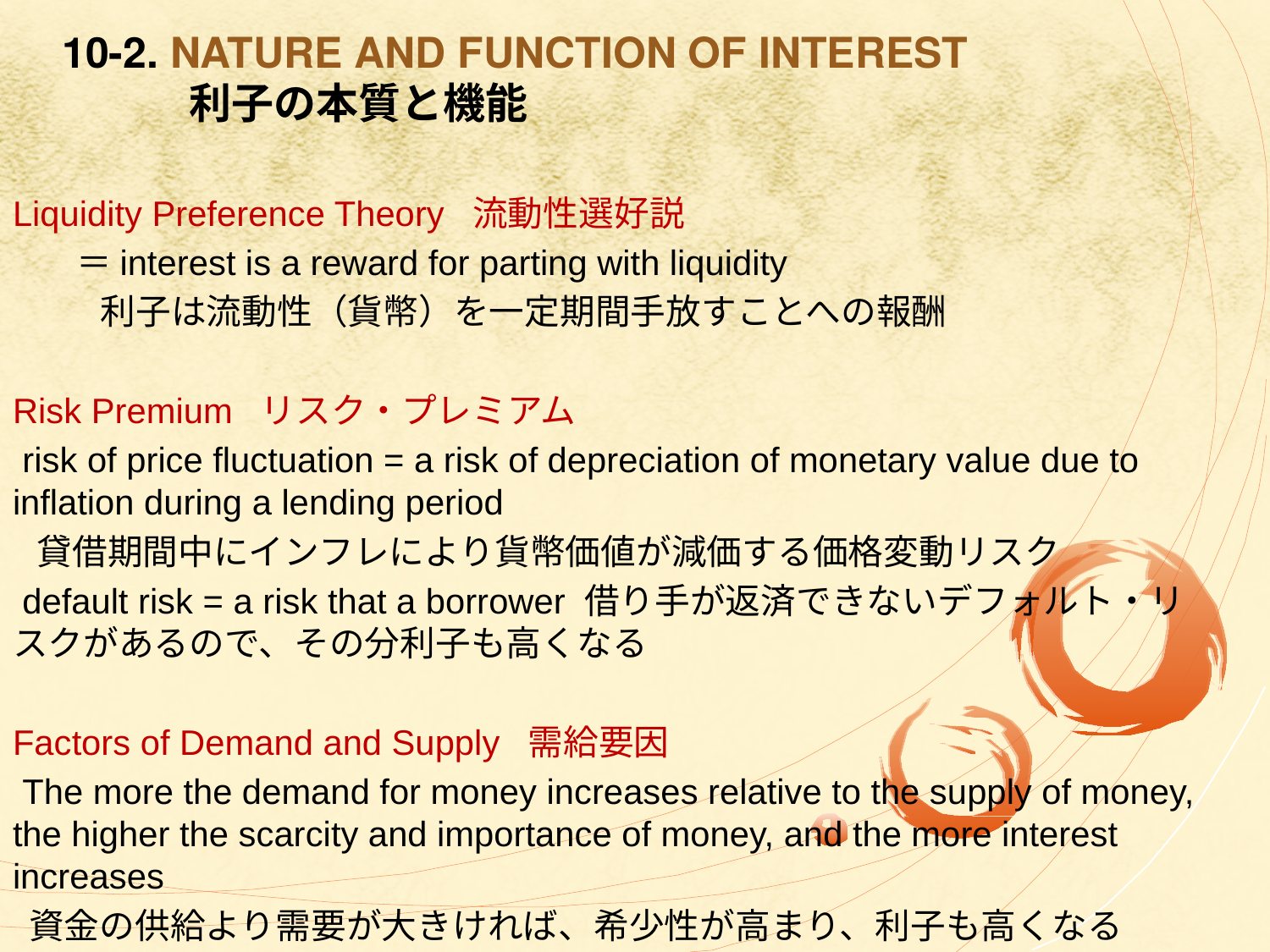

10-2. Nature and Function of Interest
　　　利子の本質と機能
Liquidity Preference Theory  流動性選好説
＝interest is a reward for parting with liquidity
  利子は流動性（貨幣）を一定期間手放すことへの報酬

Risk Premium  リスク・プレミアム
 risk of price fluctuation = a risk of depreciation of monetary value due to inflation during a lending period
  貸借期間中にインフレにより貨幣価値が減価する価格変動リスク
 default risk = a risk that a borrower 借り手が返済できないデフォルト・リスクがあるので、その分利子も高くなる

Factors of Demand and Supply  需給要因
 The more the demand for money increases relative to the supply of money, the higher the scarcity and importance of money, and the more interest increases
 資金の供給より需要が大きければ、希少性が高まり、利子も高くなる